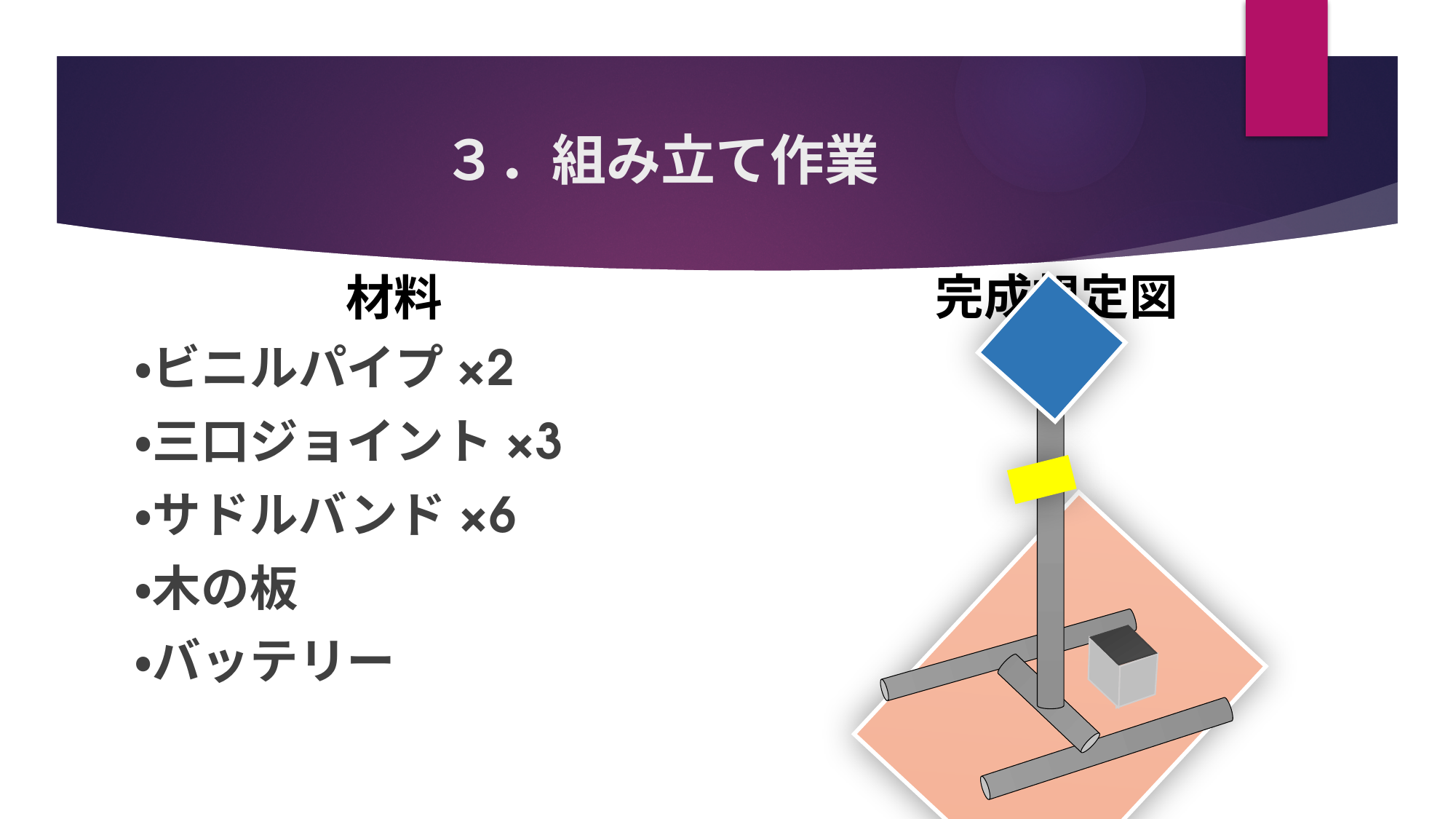

# ３．組み立て作業
完成想定図
材料

・ビニルパイプ×2
・三口ジョイント×3
・サドルバンド×6
・木の板
・バッテリー